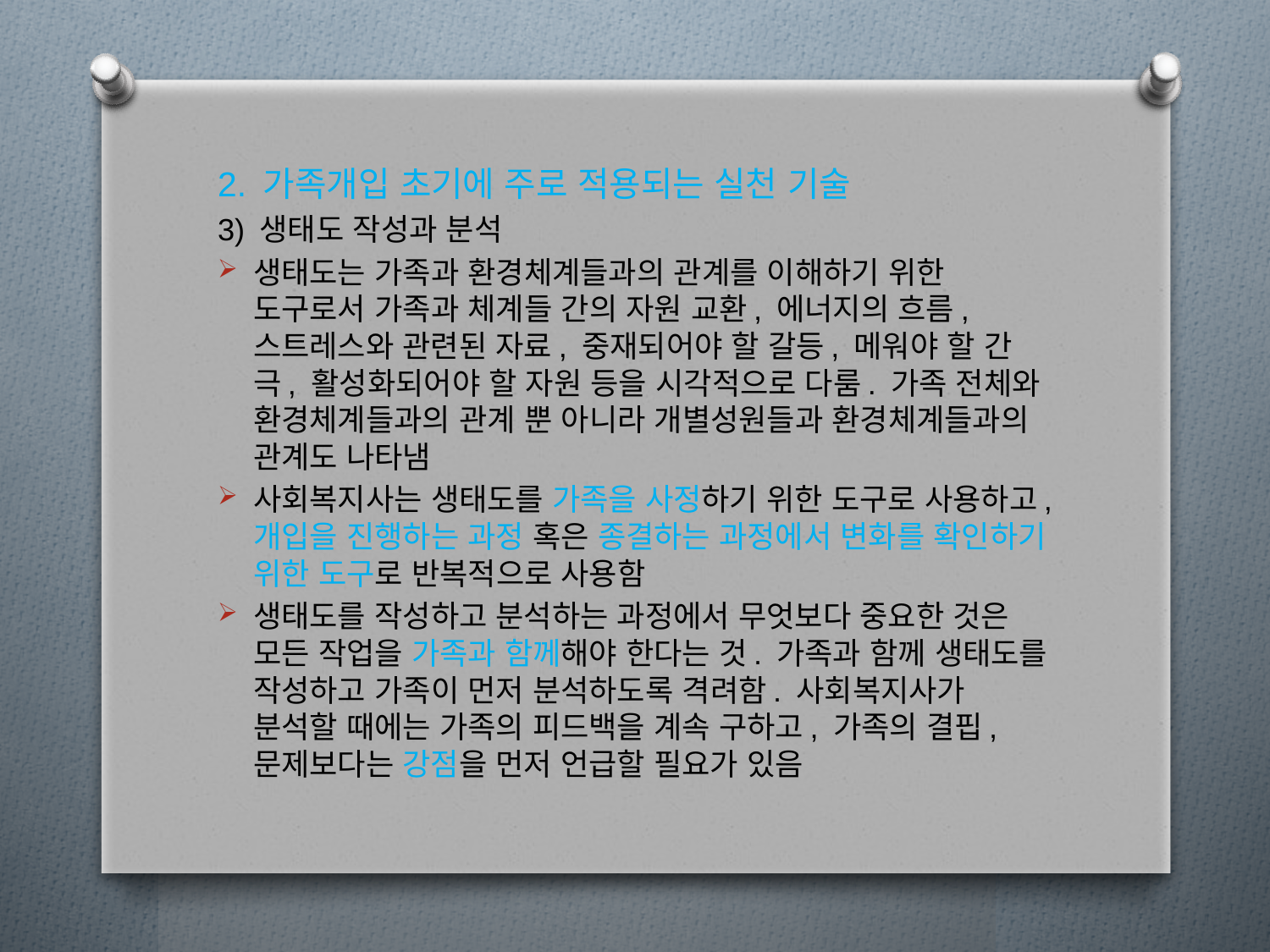

2. 가족개입 초기에 주로 적용되는 실천 기술
3) 생태도 작성과 분석
생태도는 가족과 환경체계들과의 관계를 이해하기 위한 도구로서 가족과 체계들 간의 자원 교환, 에너지의 흐름, 스트레스와 관련된 자료, 중재되어야 할 갈등, 메워야 할 간극, 활성화되어야 할 자원 등을 시각적으로 다룸. 가족 전체와 환경체계들과의 관계 뿐 아니라 개별성원들과 환경체계들과의 관계도 나타냄
사회복지사는 생태도를 가족을 사정하기 위한 도구로 사용하고, 개입을 진행하는 과정 혹은 종결하는 과정에서 변화를 확인하기 위한 도구로 반복적으로 사용함
생태도를 작성하고 분석하는 과정에서 무엇보다 중요한 것은 모든 작업을 가족과 함께해야 한다는 것. 가족과 함께 생태도를 작성하고 가족이 먼저 분석하도록 격려함. 사회복지사가 분석할 때에는 가족의 피드백을 계속 구하고, 가족의 결핍, 문제보다는 강점을 먼저 언급할 필요가 있음